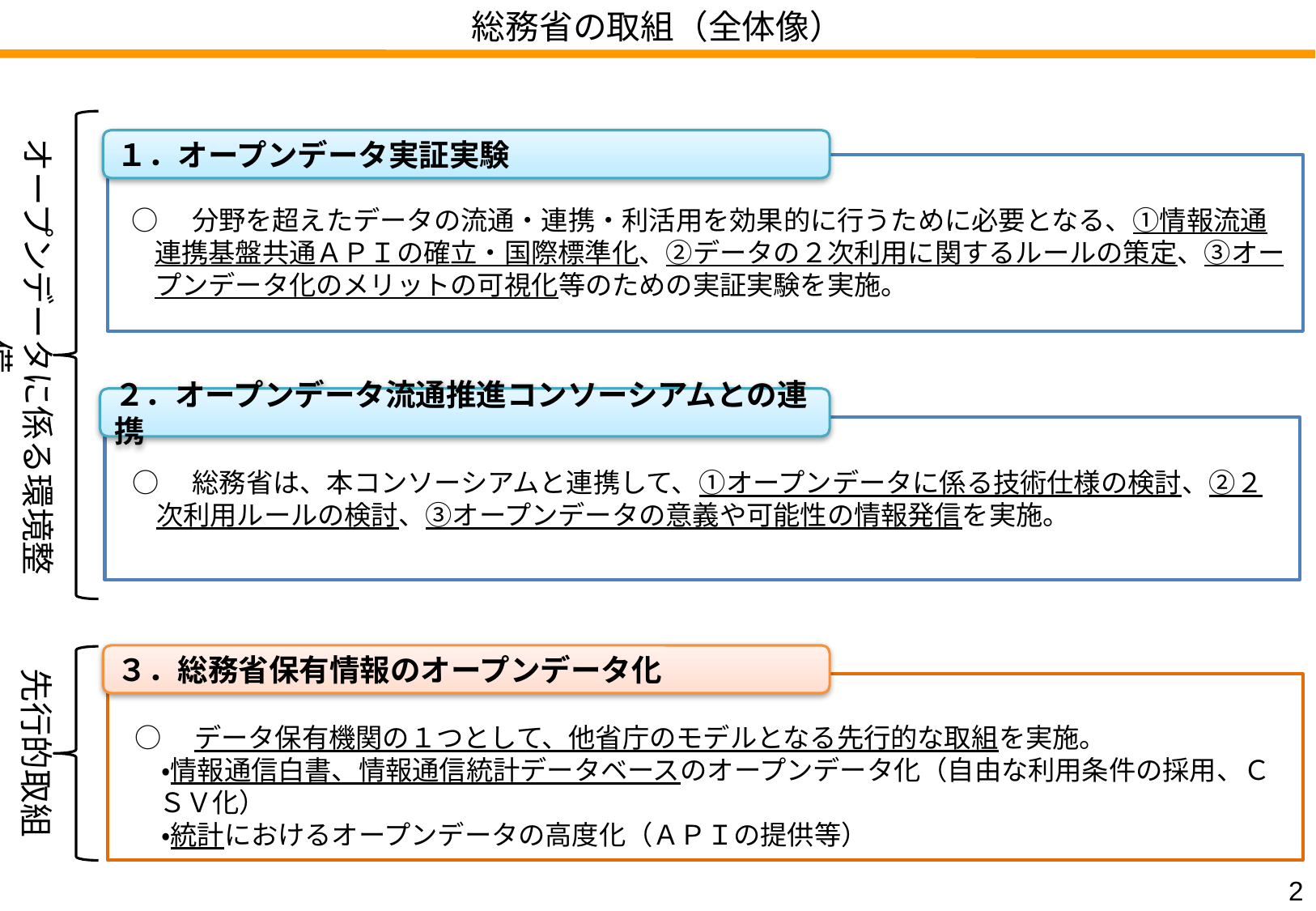

総務省の取組（全体像）

オープンデータに係る環境整備
１．オープンデータ実証実験

○　分野を超えたデータの流通・連携・利活用を効果的に行うために必要となる、①情報流通連携基盤共通ＡＰＩの確立・国際標準化、②データの２次利用に関するルールの策定、③オープンデータ化のメリットの可視化等のための実証実験を実施。
２．オープンデータ流通推進コンソーシアムとの連携

○　総務省は、本コンソーシアムと連携して、①オープンデータに係る技術仕様の検討、②２次利用ルールの検討、③オープンデータの意義や可能性の情報発信を実施。
３．総務省保有情報のオープンデータ化
先行的取組

○　データ保有機関の１つとして、他省庁のモデルとなる先行的な取組を実施。
　・情報通信白書、情報通信統計データベースのオープンデータ化（自由な利用条件の採用、ＣＳＶ化）
　・統計におけるオープンデータの高度化（ＡＰＩの提供等）
2